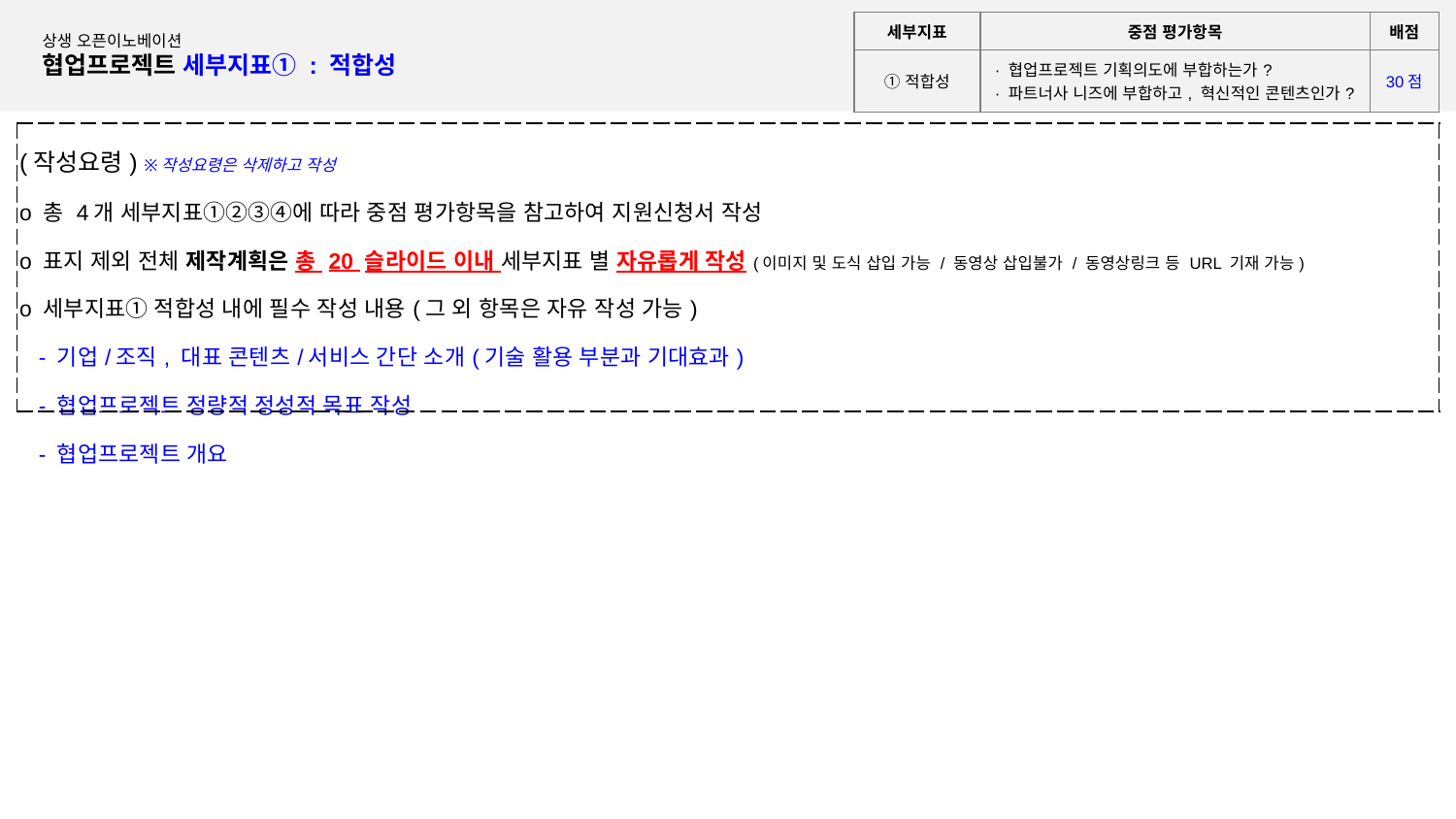

| 세부지표 | 중점 평가항목 | 배점 |
| --- | --- | --- |
| ①적합성 | · 협업프로젝트 기획의도에 부합하는가? · 파트너사 니즈에 부합하고, 혁신적인 콘텐츠인가? | 30점 |
상생 오픈이노베이션
협업프로젝트 세부지표① : 적합성
| (작성요령) ※작성요령은 삭제하고 작성 o 총 4개 세부지표①②③④에 따라 중점 평가항목을 참고하여 지원신청서 작성 o 표지 제외 전체 제작계획은 총 20 슬라이드 이내 세부지표 별 자유롭게 작성(이미지 및 도식 삽입 가능 / 동영상 삽입불가 / 동영상링크 등 URL 기재 가능) o 세부지표① 적합성 내에 필수 작성 내용(그 외 항목은 자유 작성 가능) - 기업/조직, 대표 콘텐츠/서비스 간단 소개(기술 활용 부분과 기대효과) - 협업프로젝트 정량적 정성적 목표 작성 - 협업프로젝트 개요 |
| --- |